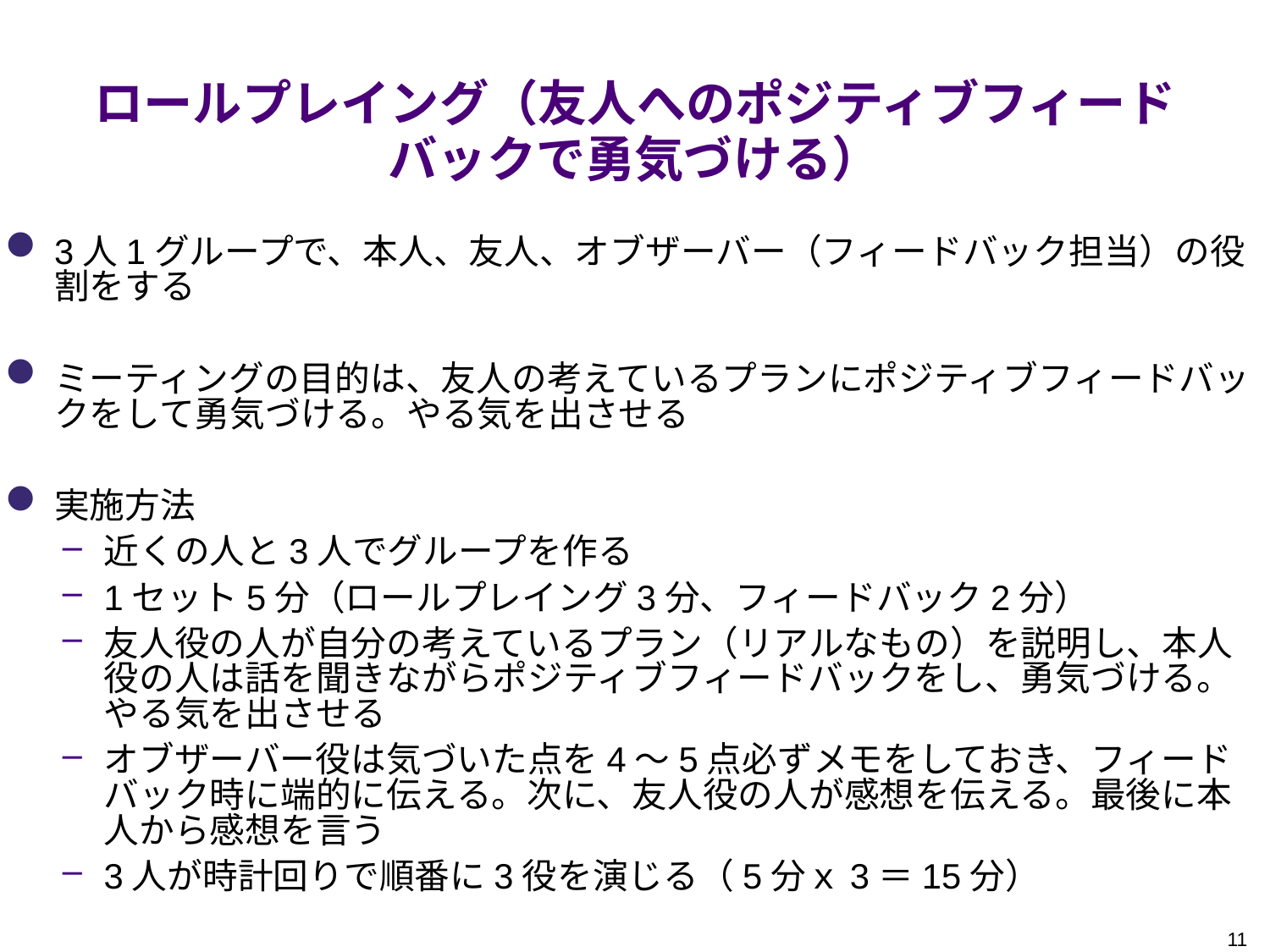

# ロールプレイング（友人へのポジティブフィードバックで勇気づける）
3人1グループで、本人、友人、オブザーバー（フィードバック担当）の役割をする

ミーティングの目的は、友人の考えているプランにポジティブフィードバックをして勇気づける。やる気を出させる

実施方法
近くの人と3人でグループを作る
1セット5分（ロールプレイング3分、フィードバック2分）
友人役の人が自分の考えているプラン（リアルなもの）を説明し、本人役の人は話を聞きながらポジティブフィードバックをし、勇気づける。やる気を出させる
オブザーバー役は気づいた点を4～5点必ずメモをしておき、フィードバック時に端的に伝える。次に、友人役の人が感想を伝える。最後に本人から感想を言う
3人が時計回りで順番に3役を演じる（5分ｘ3＝15分）
11